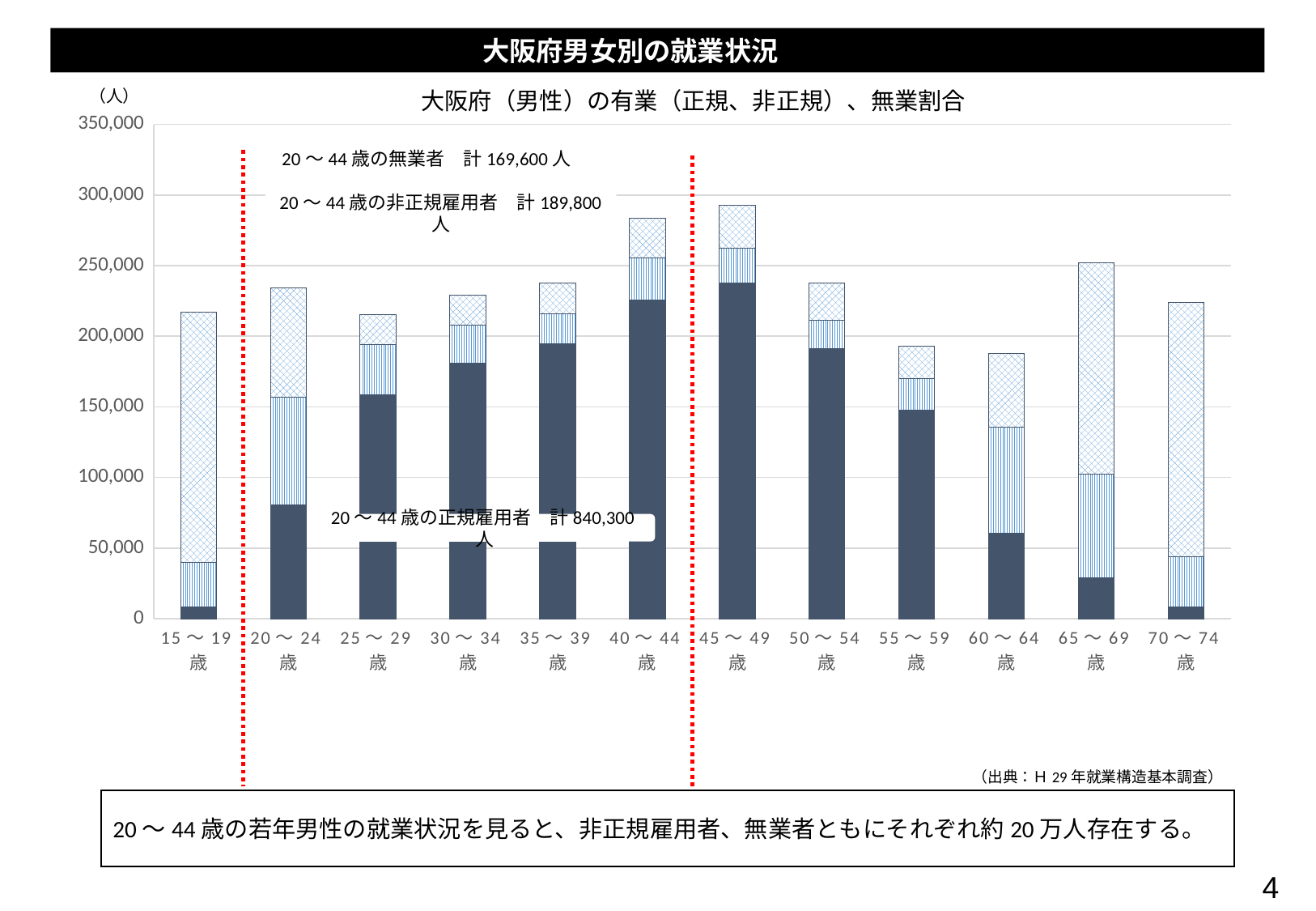

大阪府男女別の就業状況
（人）
大阪府（男性）の有業（正規、非正規）、無業割合

### Chart

| Category | 正規 | 非正規 | 無業 |
|---|---|---|---|
| 15～19歳 | 8500.0 | 31200.0 | 177200.0 |
| 20～24歳 | 80300.0 | 76400.0 | 77700.0 |
| 25～29歳 | 158600.0 | 35500.0 | 21200.0 |
| 30～34歳 | 181100.0 | 26800.0 | 21000.0 |
| 35～39歳 | 194500.0 | 21200.0 | 21800.0 |
| 40～44歳 | 225800.0 | 29900.0 | 27900.0 |
| 45～49歳 | 237700.0 | 24700.0 | 30200.0 |
| 50～54歳 | 191400.0 | 19800.0 | 26700.0 |
| 55～59歳 | 147600.0 | 22200.0 | 23400.0 |
| 60～64歳 | 60600.0 | 75100.0 | 52300.0 |
| 65～69歳 | 29100.0 | 73500.0 | 149400.0 |
| 70～74歳 | 8400.0 | 35200.0 | 180400.0 |
20～44歳の無業者　計169,600人
20～44歳の非正規雇用者　計189,800人
20～44歳の正規雇用者　計840,300人
（出典：Ｈ29年就業構造基本調査）
20～44歳の若年男性の就業状況を見ると、非正規雇用者、無業者ともにそれぞれ約20万人存在する。
4